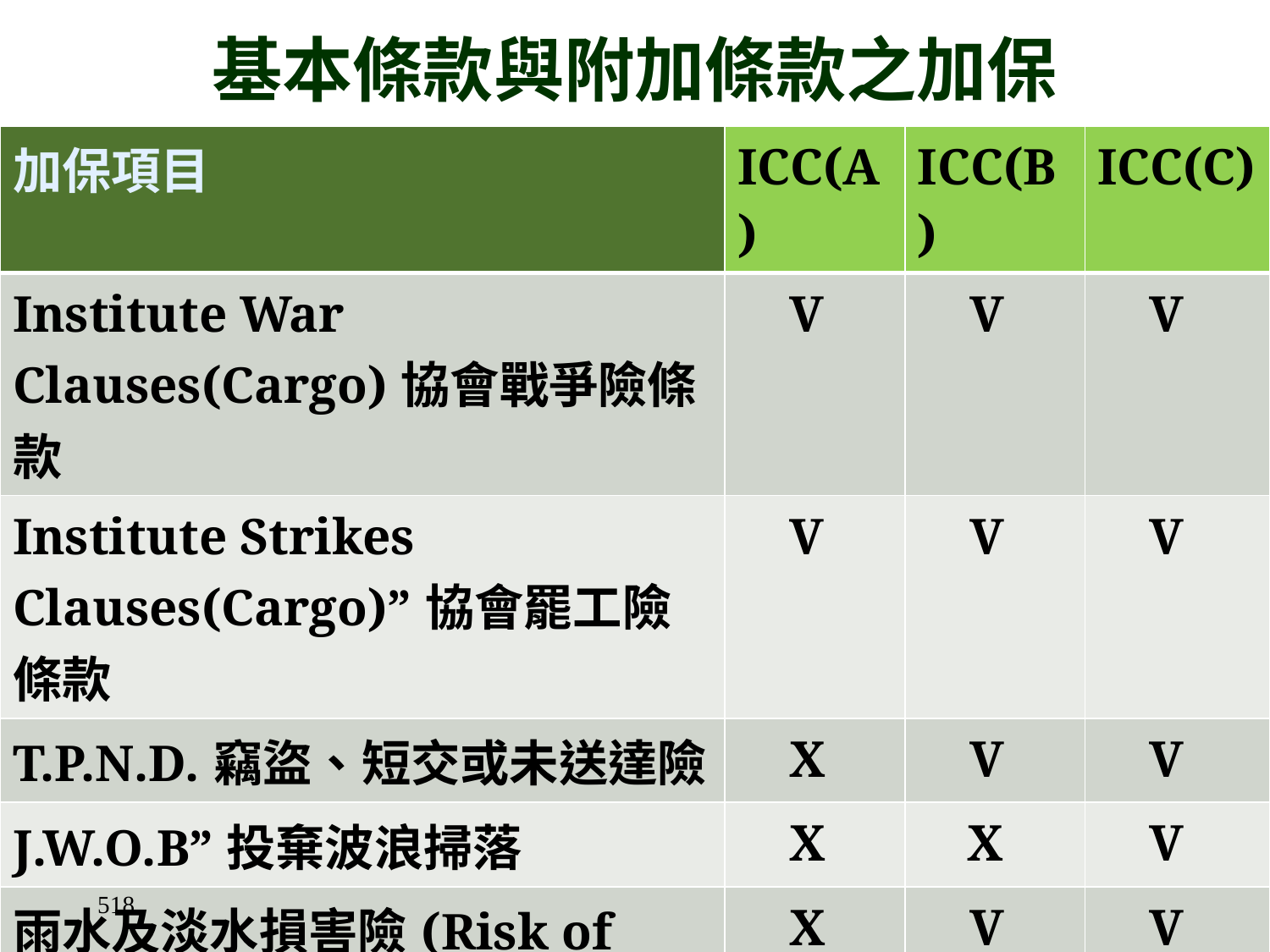

# 基本條款與附加條款之加保
| 加保項目 | ICC(A) | ICC(B) | ICC(C) |
| --- | --- | --- | --- |
| Institute War Clauses(Cargo)協會戰爭險條款 | V | V | V |
| Institute Strikes Clauses(Cargo)”協會罷工險條款 | V | V | V |
| T.P.N.D.竊盜、短交或未送達險 | X | V | V |
| J.W.O.B”投棄波浪掃落 | X | X | V |
| 雨水及淡水損害險(Risk of Rain Fresh Water Damage，RFWD | X | V | V |
| 海水或湖水侵入船舶 | X | X | V |
518